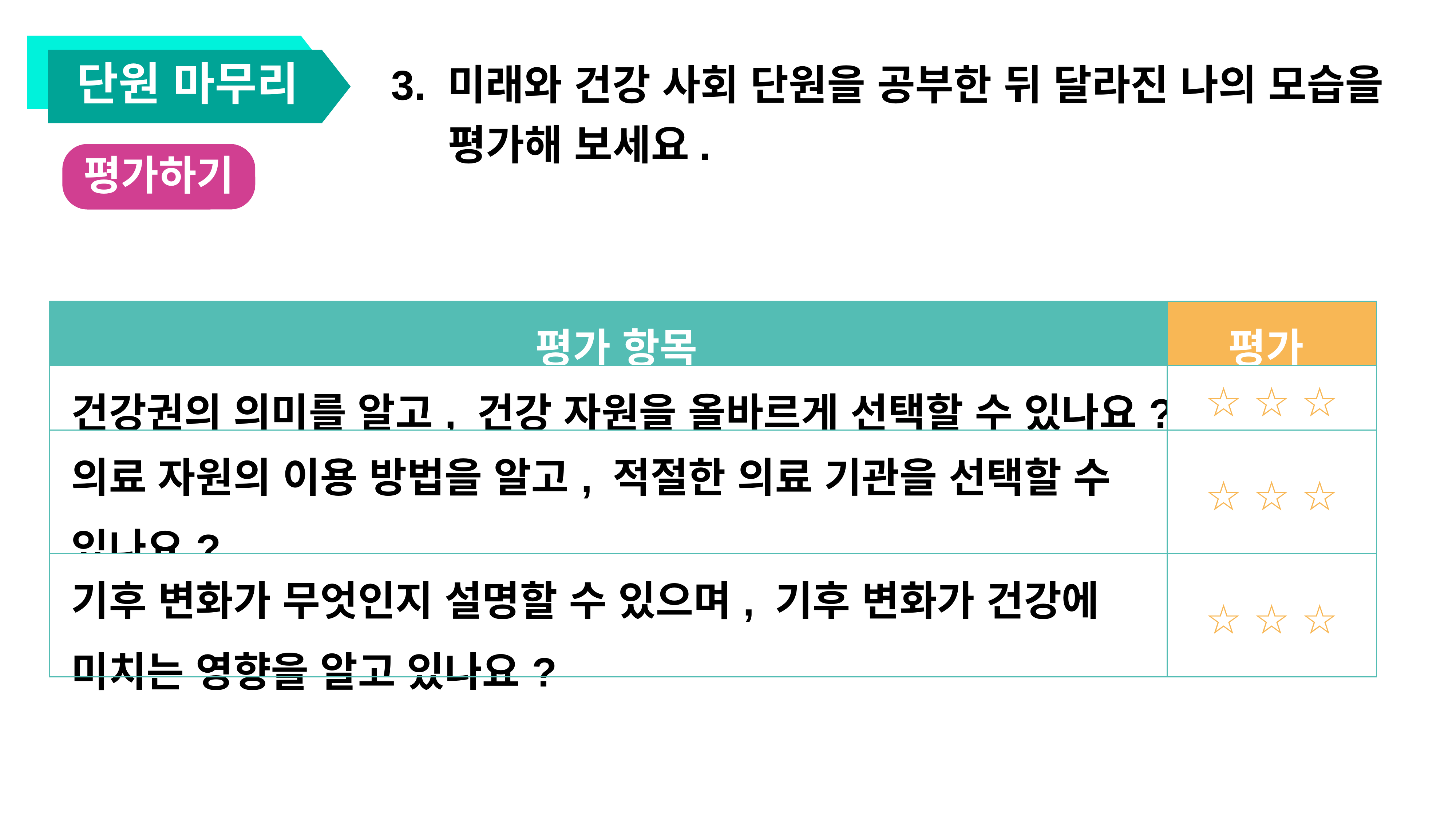

단원 마무리
3. 미래와 건강 사회 단원을 공부한 뒤 달라진 나의 모습을
    평가해 보세요.

평가하기
| 평가 항목 | 평가 |
| --- | --- |
| 건강권의 의미를 알고, 건강 자원을 올바르게 선택할 수 있나요? | ☆ ☆ ☆ |
| 의료 자원의 이용 방법을 알고, 적절한 의료 기관을 선택할 수 있나요? | ☆ ☆ ☆ |
| 기후 변화가 무엇인지 설명할 수 있으며, 기후 변화가 건강에 미치는 영향을 알고 있나요? | ☆ ☆ ☆ |